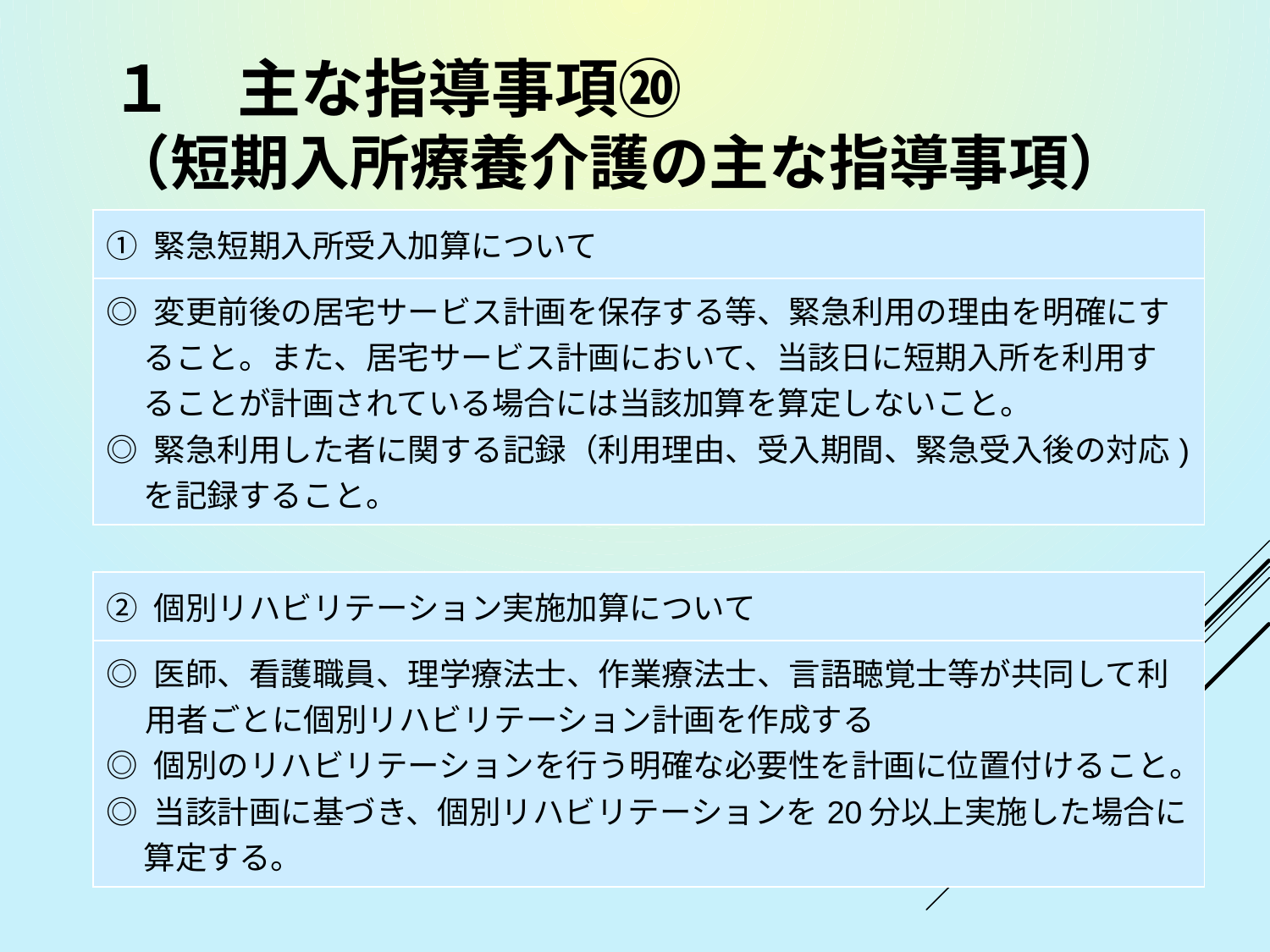

# １　主な指導事項⑳ （短期入所療養介護の主な指導事項）
| ① 緊急短期入所受入加算について |
| --- |
| ◎ 変更前後の居宅サービス計画を保存する等、緊急利用の理由を明確にす ること。また、居宅サービス計画において、当該日に短期入所を利用す ることが計画されている場合には当該加算を算定しないこと。 ◎ 緊急利用した者に関する記録（利用理由、受入期間、緊急受入後の対応) を記録すること。 |
| ② 個別リハビリテーション実施加算について |
| --- |
| ◎ 医師、看護職員、理学療法士、作業療法士、言語聴覚士等が共同して利 　 用者ごとに個別リハビリテーション計画を作成する ◎ 個別のリハビリテーションを行う明確な必要性を計画に位置付けること。 ◎ 当該計画に基づき、個別リハビリテーションを20分以上実施した場合に 算定する。 |
24